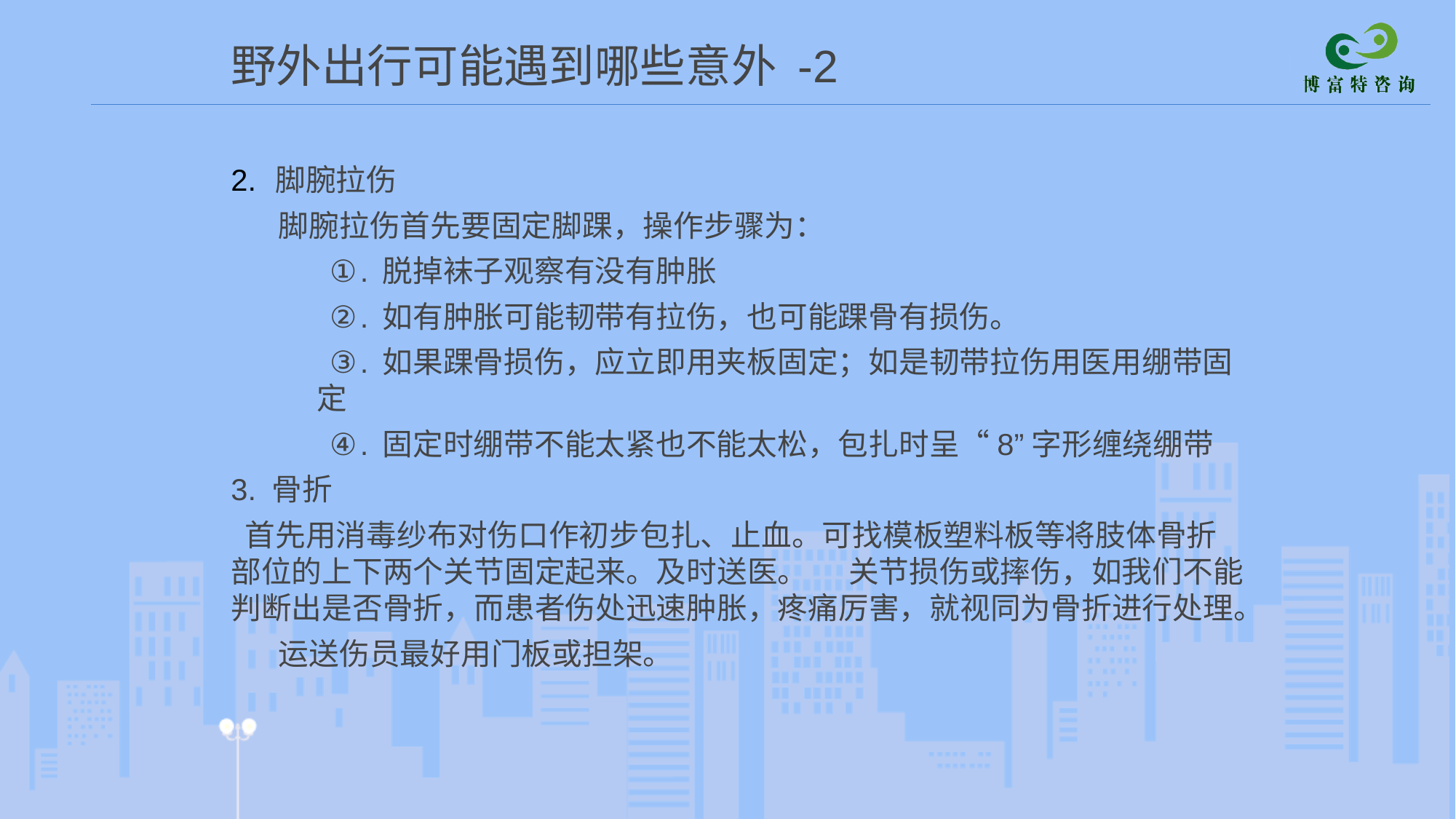

# 野外出行可能遇到哪些意外 -2
 脚腕拉伤
      脚腕拉伤首先要固定脚踝，操作步骤为：
 脱掉袜子观察有没有肿胀
 如有肿胀可能韧带有拉伤，也可能踝骨有损伤。
 如果踝骨损伤，应立即用夹板固定；如是韧带拉伤用医用绷带固定
 固定时绷带不能太紧也不能太松，包扎时呈“8”字形缠绕绷带
3. 骨折
 首先用消毒纱布对伤口作初步包扎、止血。可找模板塑料板等将肢体骨折部位的上下两个关节固定起来。及时送医。      关节损伤或摔伤，如我们不能判断出是否骨折，而患者伤处迅速肿胀，疼痛厉害，就视同为骨折进行处理。
      运送伤员最好用门板或担架。
28